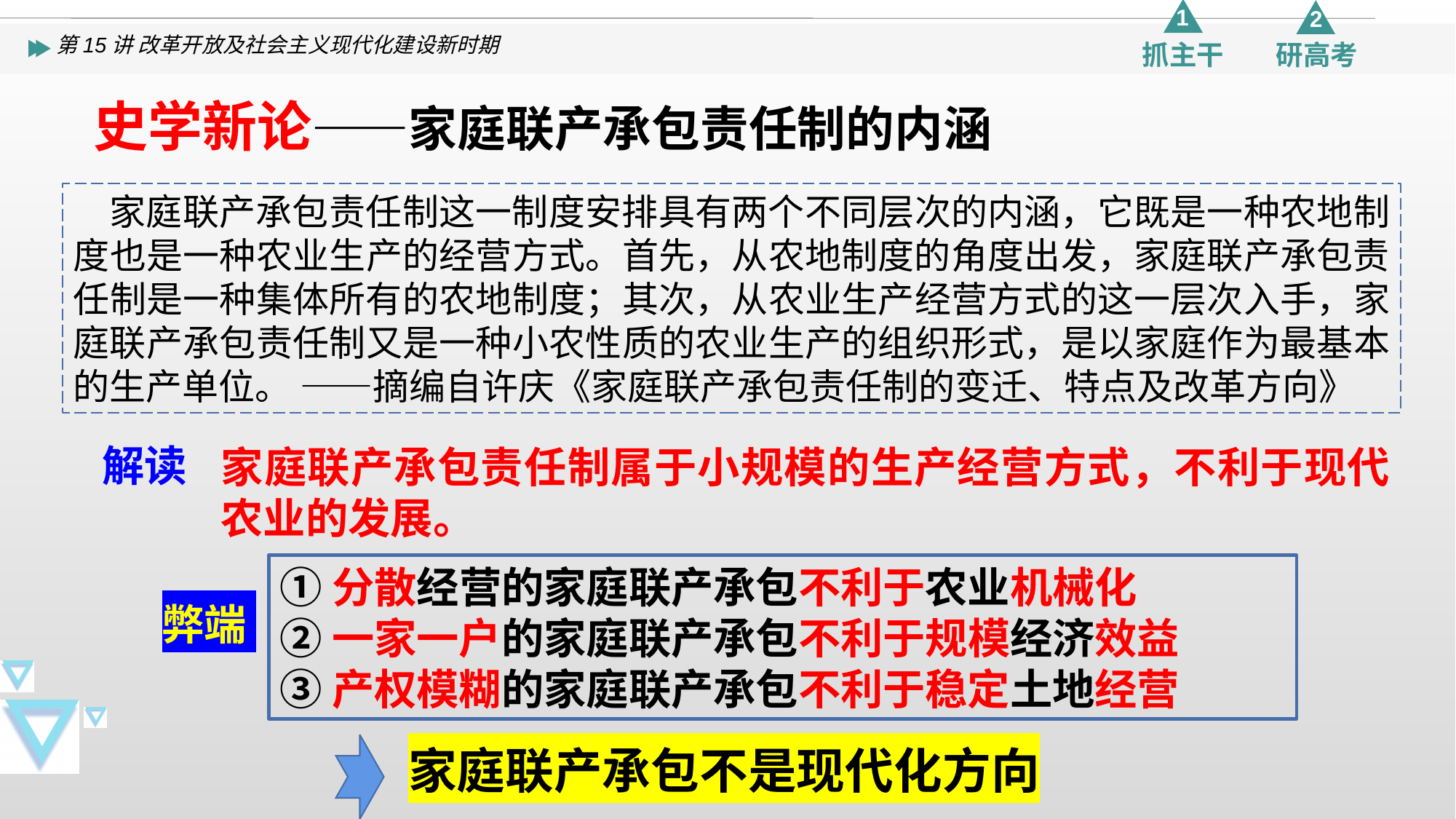

史学新论——家庭联产承包责任制的内涵
家庭联产承包责任制这一制度安排具有两个不同层次的内涵，它既是一种农地制度也是一种农业生产的经营方式。首先，从农地制度的角度出发，家庭联产承包责任制是一种集体所有的农地制度；其次，从农业生产经营方式的这一层次入手，家庭联产承包责任制又是一种小农性质的农业生产的组织形式，是以家庭作为最基本的生产单位。 ——摘编自许庆《家庭联产承包责任制的变迁、特点及改革方向》
解读
家庭联产承包责任制属于小规模的生产经营方式，不利于现代农业的发展。
①分散经营的家庭联产承包不利于农业机械化
②一家一户的家庭联产承包不利于规模经济效益
③产权模糊的家庭联产承包不利于稳定土地经营
弊端

家庭联产承包不是现代化方向